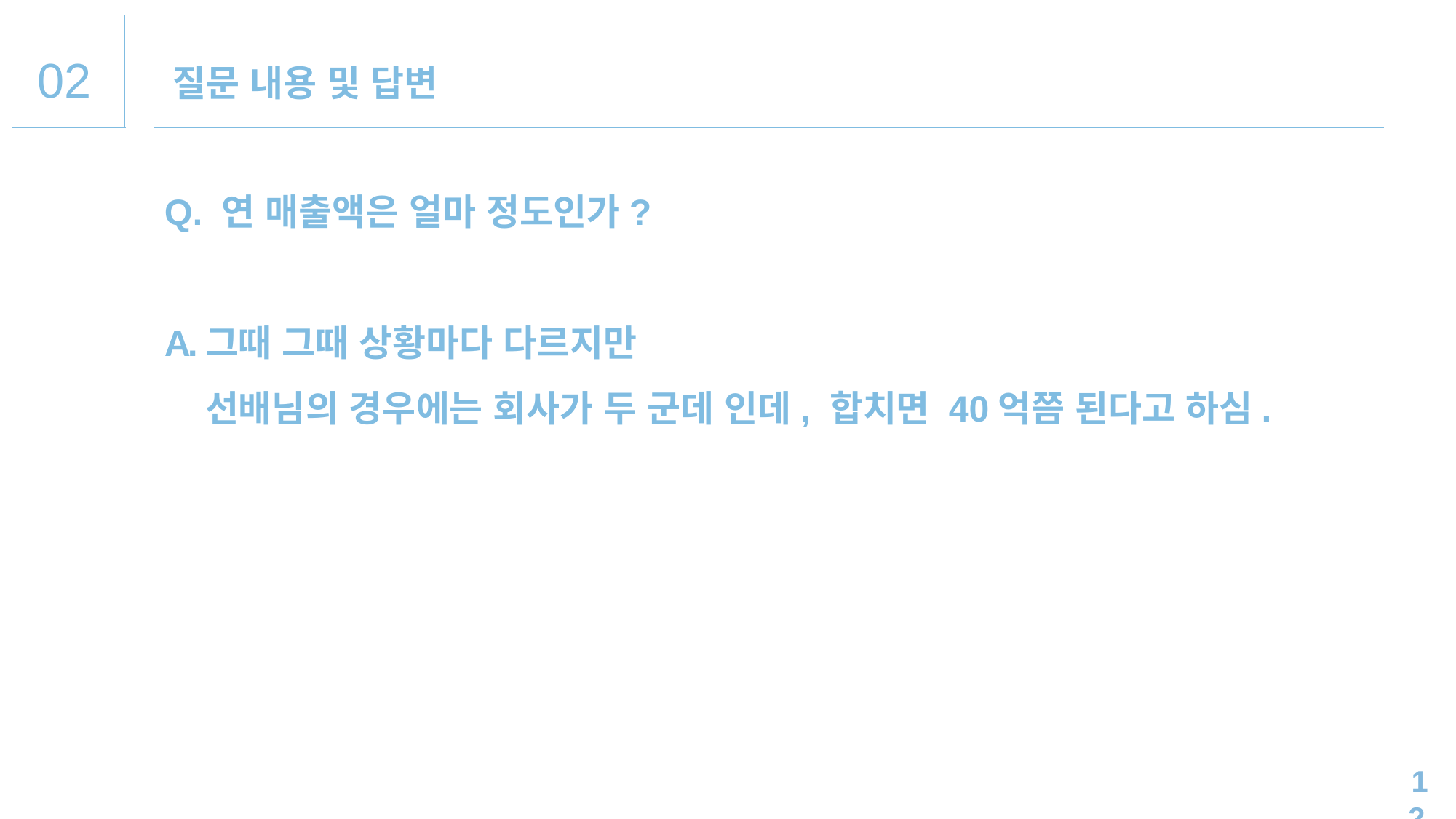

02
질문 내용 및 답변
Q. 연 매출액은 얼마 정도인가?

그때 그때 상황마다 다르지만
선배님의 경우에는 회사가 두 군데 인데, 합치면 40억쯤 된다고 하심.
12